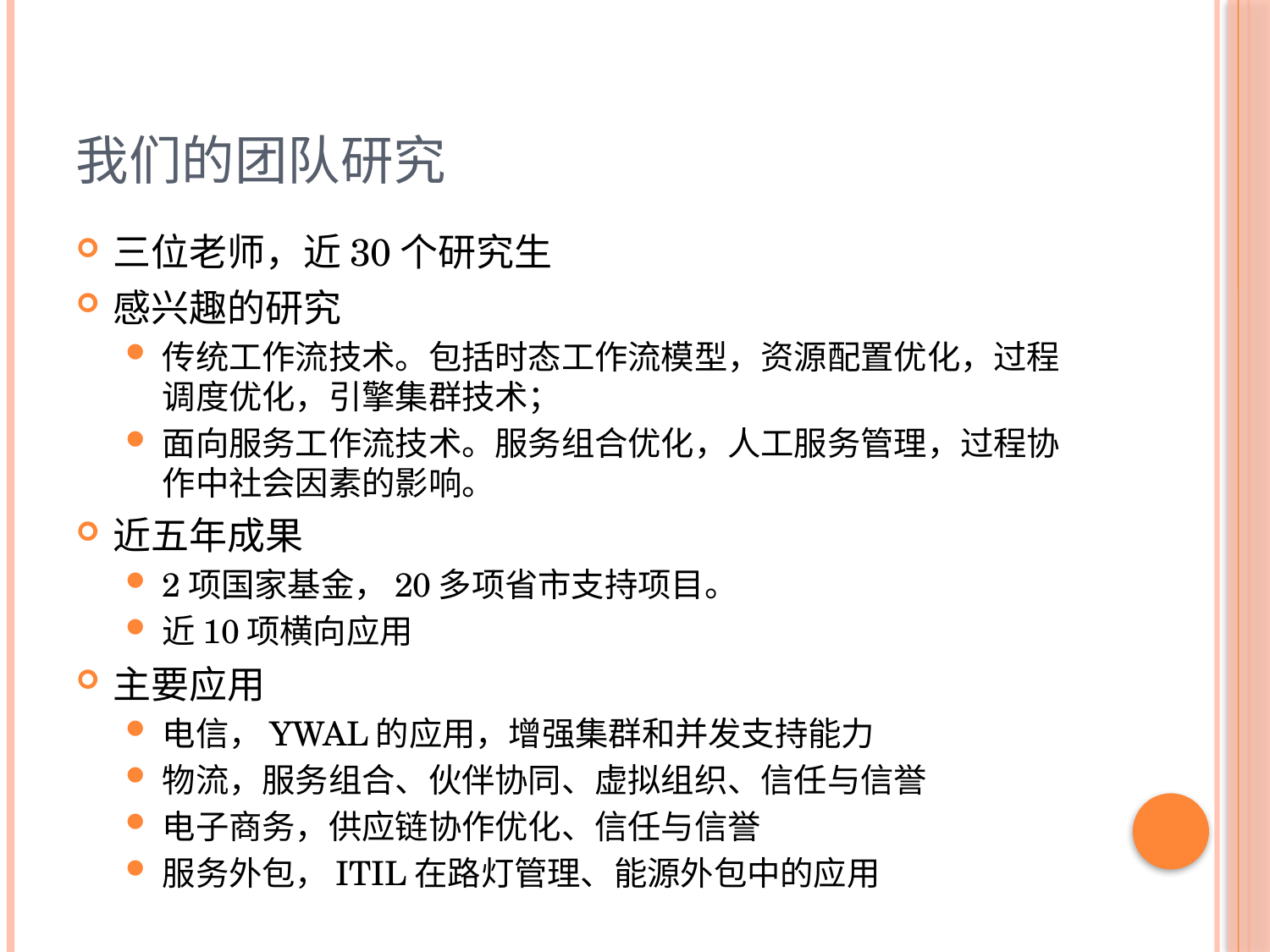

# 我们的团队研究
三位老师，近30个研究生
感兴趣的研究
传统工作流技术。包括时态工作流模型，资源配置优化，过程调度优化，引擎集群技术；
面向服务工作流技术。服务组合优化，人工服务管理，过程协作中社会因素的影响。
近五年成果
2项国家基金，20多项省市支持项目。
近10项横向应用
主要应用
电信，YWAL的应用，增强集群和并发支持能力
物流，服务组合、伙伴协同、虚拟组织、信任与信誉
电子商务，供应链协作优化、信任与信誉
服务外包，ITIL在路灯管理、能源外包中的应用